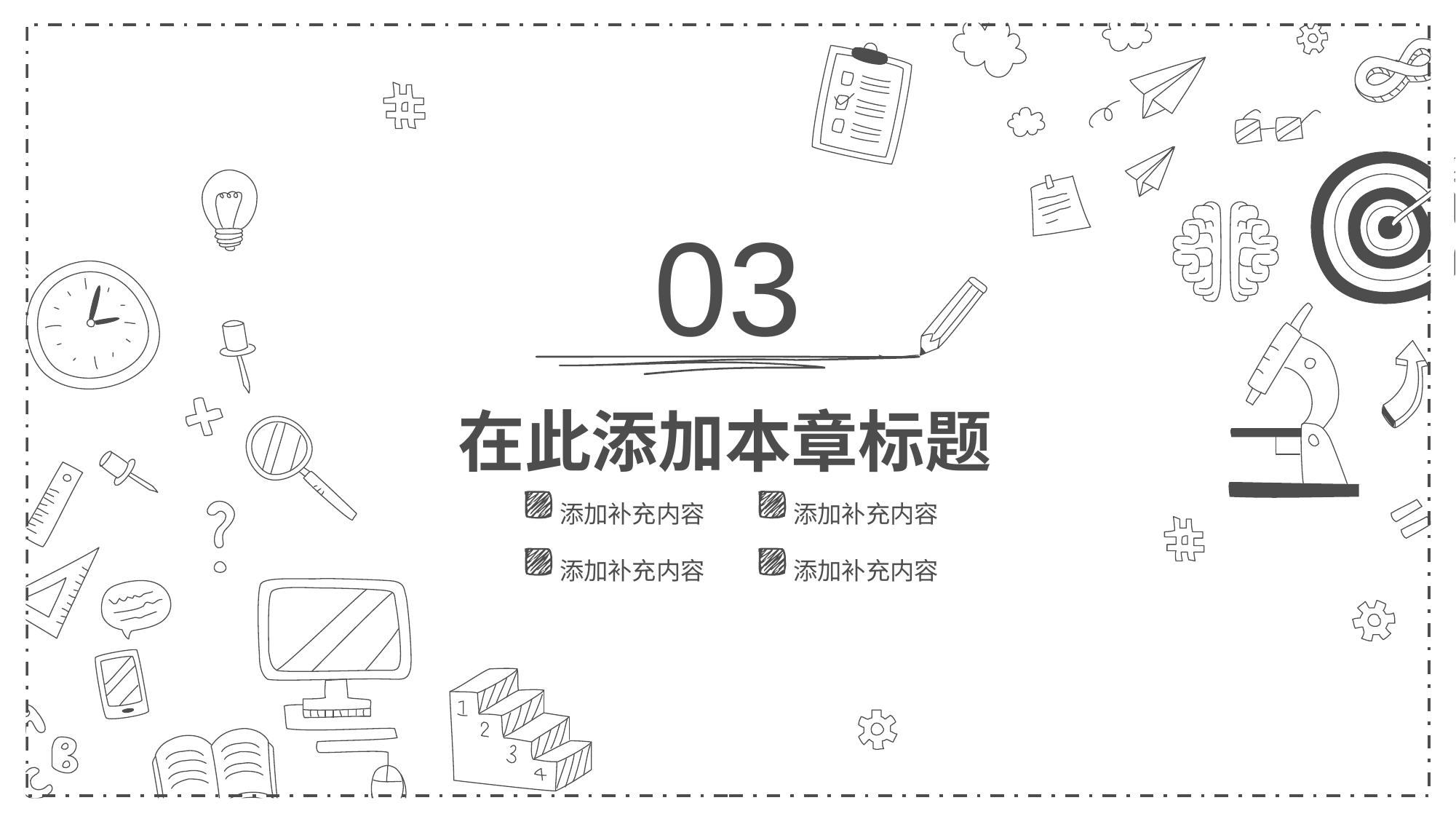

03

在此添加本章标题

添加补充内容

添加补充内容

添加补充内容

添加补充内容